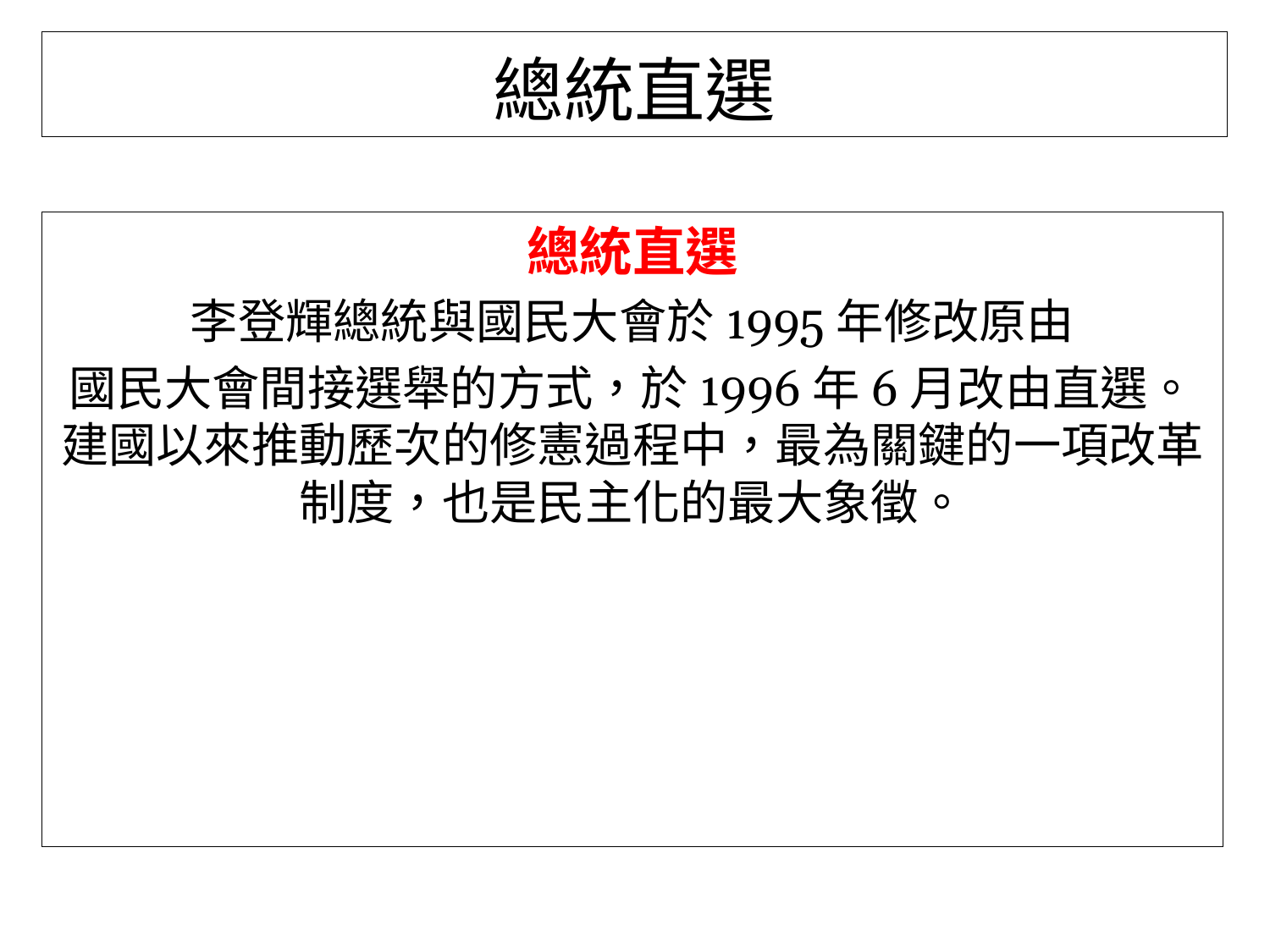

總統直選
總統直選
李登輝總統與國民大會於1995年修改原由
國民大會間接選舉的方式，於1996年6月改由直選。建國以來推動歷次的修憲過程中，最為關鍵的一項改革制度，也是民主化的最大象徵。